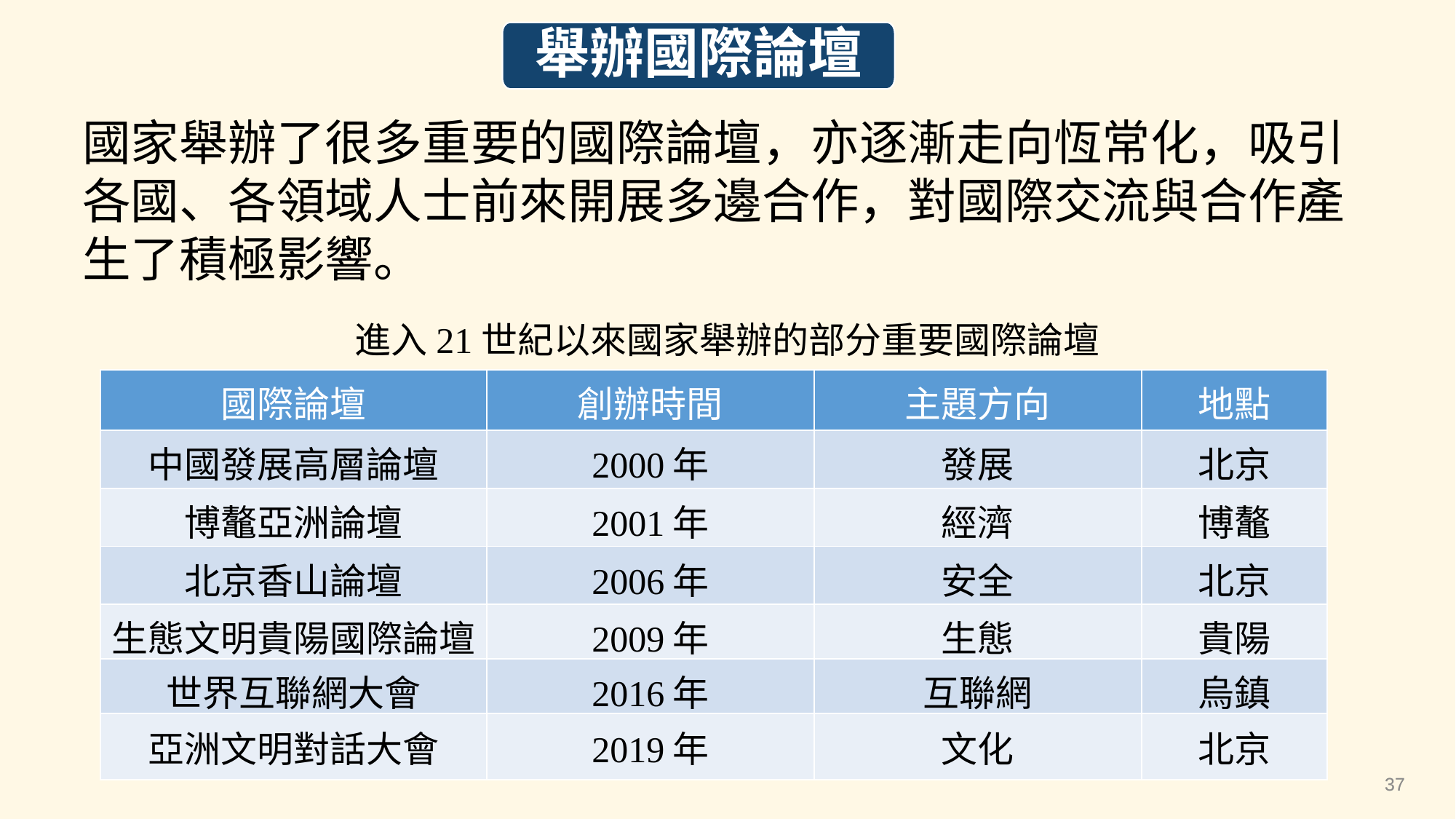

舉辦國際論壇
國家舉辦了很多重要的國際論壇，亦逐漸走向恆常化，吸引各國、各領域人士前來開展多邊合作，對國際交流與合作產生了積極影響。
進入21世紀以來國家舉辦的部分重要國際論壇
| 國際論壇 | 創辦時間 | 主題方向 | 地點 |
| --- | --- | --- | --- |
| 中國發展高層論壇 | 2000年 | 發展 | 北京 |
| 博鼇亞洲論壇 | 2001年 | 經濟 | 博鼇 |
| 北京香山論壇 | 2006年 | 安全 | 北京 |
| 生態文明貴陽國際論壇 | 2009年 | 生態 | 貴陽 |
| 世界互聯網大會 | 2016年 | 互聯網 | 烏鎮 |
| 亞洲文明對話大會 | 2019年 | 文化 | 北京 |